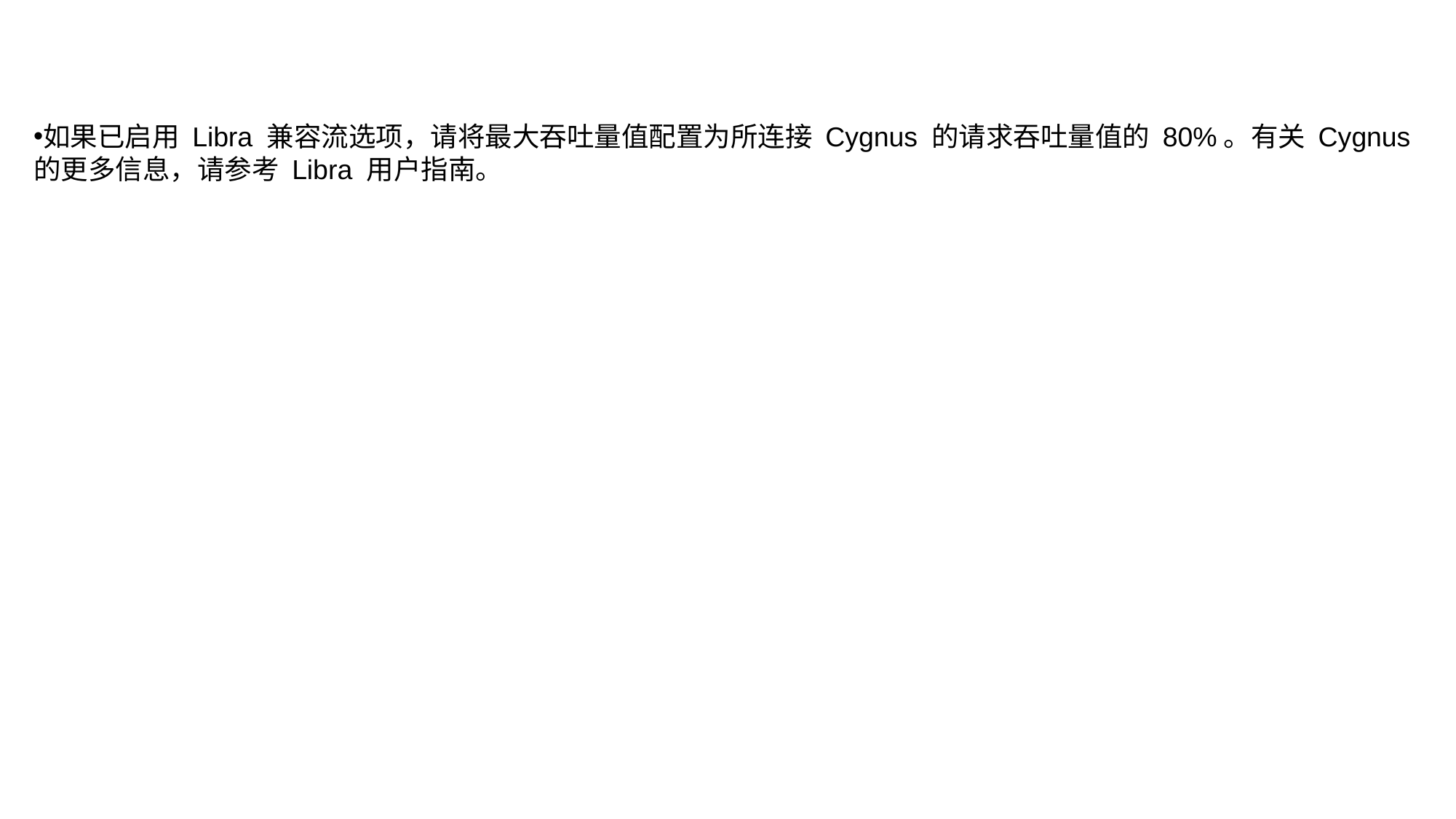

如果已启用 Libra 兼容流选项，请将最大吞吐量值配置为所连接 Cygnus 的请求吞吐量值的 80%。有关 Cygnus 的更多信息，请参考 Libra 用户指南。